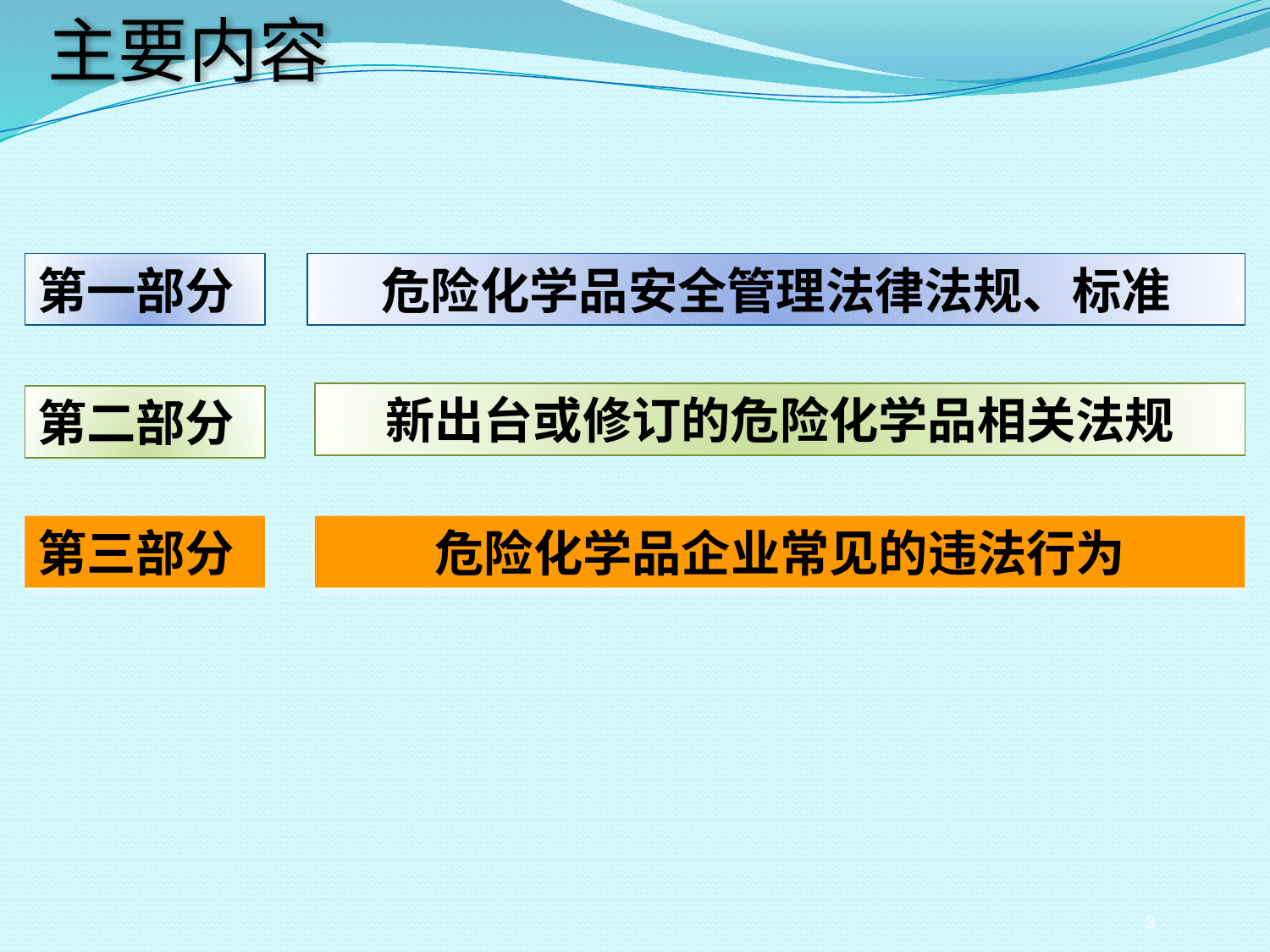

主要内容
第一部分
危险化学品安全管理法律法规、标准
新出台或修订的危险化学品相关法规
第二部分
第三部分
危险化学品企业常见的违法行为
3